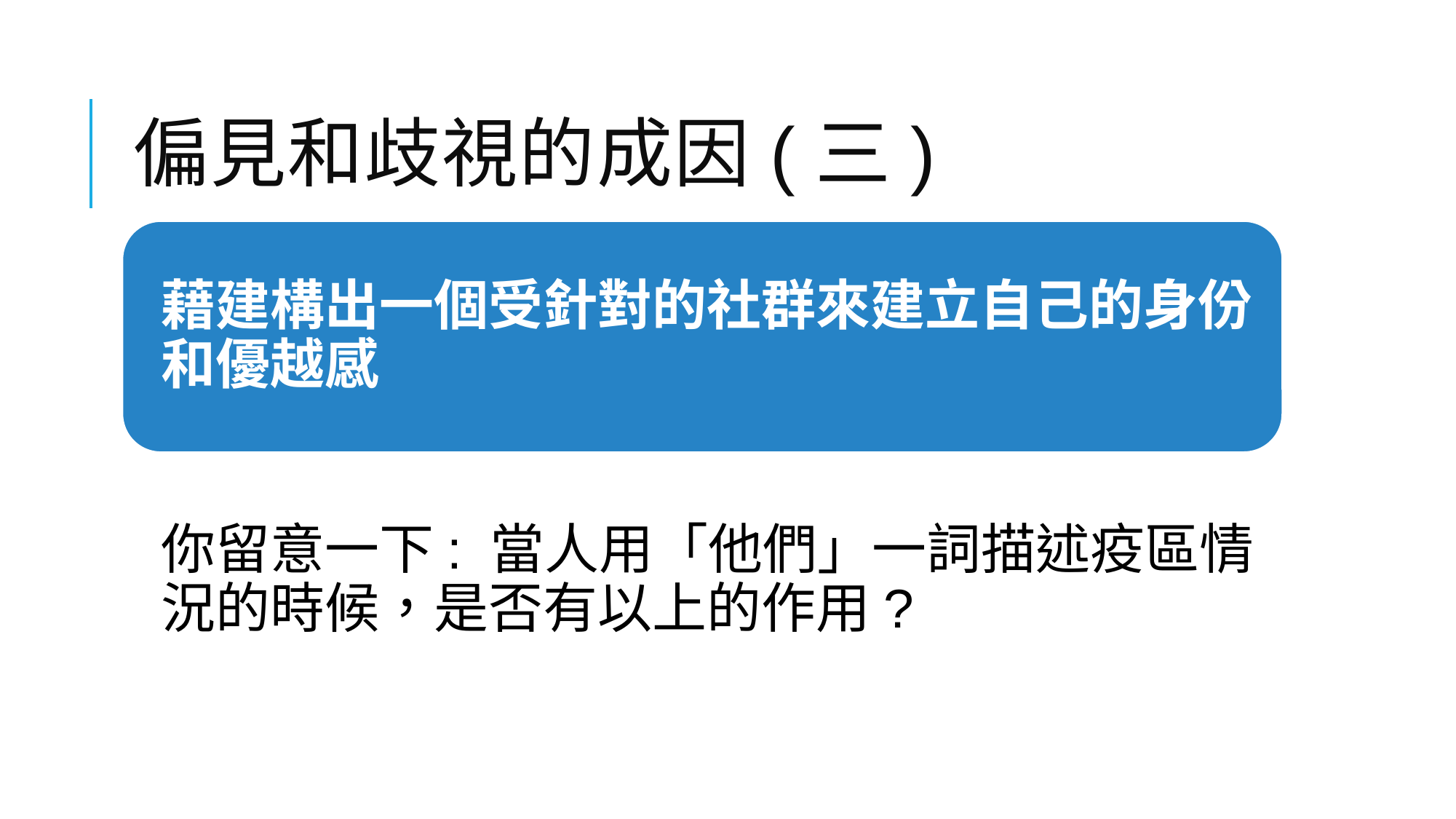

# 偏見和歧視的成因(三)
藉建構出一個受針對的社群來建立自己的身份和優越感
你留意一下: 當人用「他們」一詞描述疫區情況的時候，是否有以上的作用?